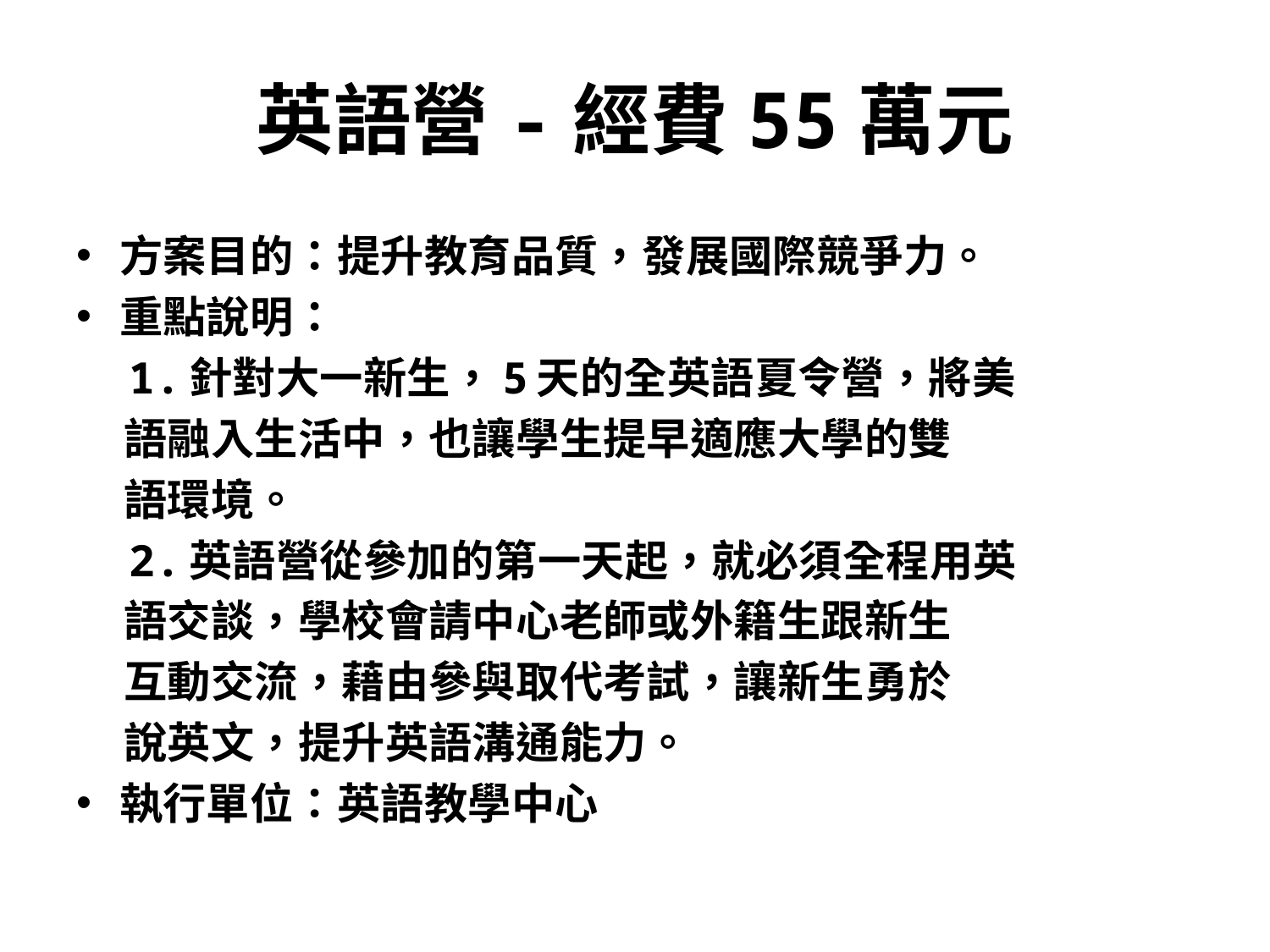

# 英語營-經費55萬元
方案目的：提升教育品質，發展國際競爭力。
重點說明：
  1.針對大一新生，5天的全英語夏令營，將美
    語融入生活中，也讓學生提早適應大學的雙
    語環境。
  2.英語營從參加的第一天起，就必須全程用英
    語交談，學校會請中心老師或外籍生跟新生
    互動交流，藉由參與取代考試，讓新生勇於
    說英文，提升英語溝通能力。
執行單位：英語教學中心